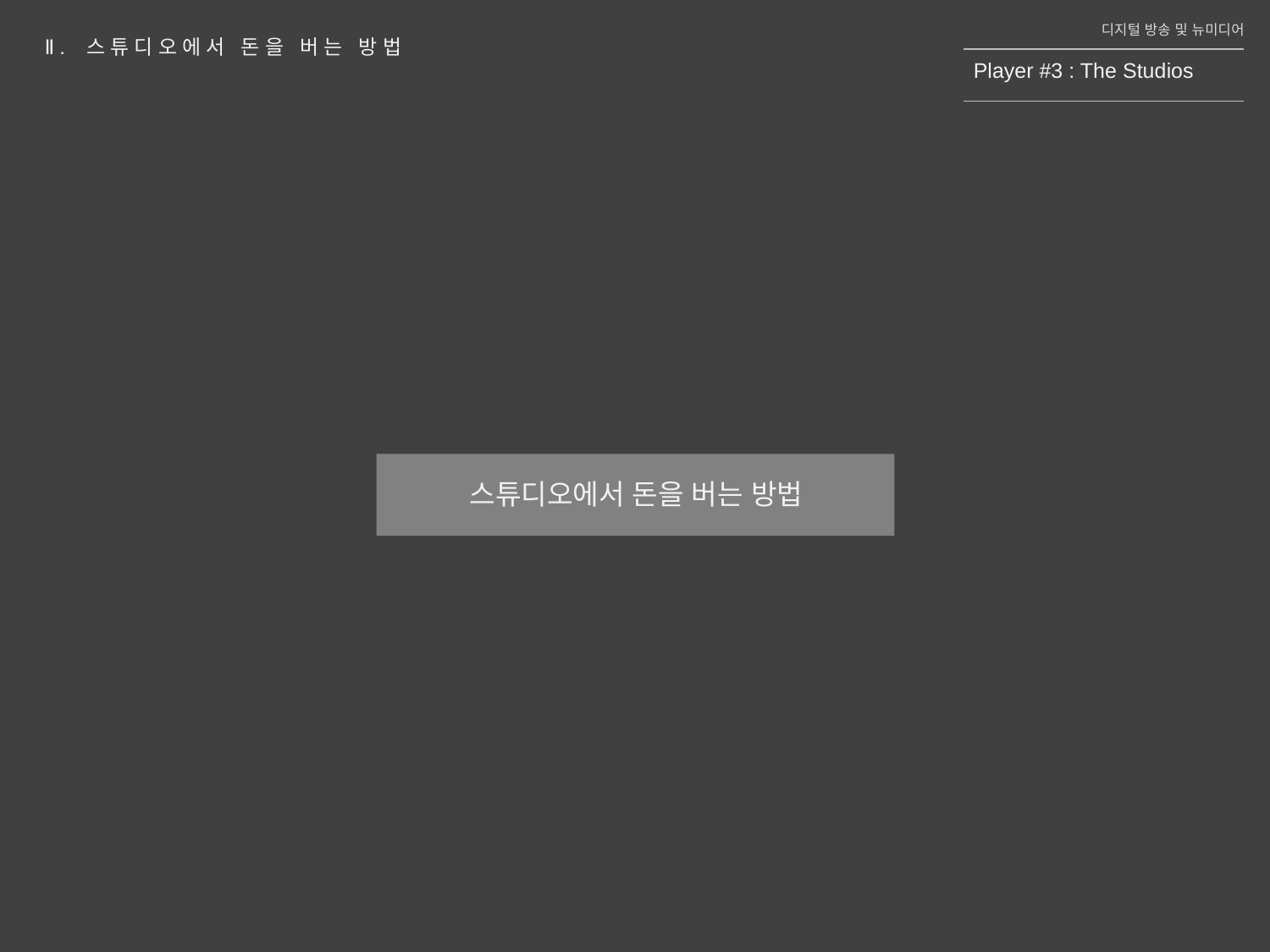

디지털 방송 및 뉴미디어
Player #3 : The Studios
Ⅱ. 스튜디오에서 돈을 버는 방법

스튜디오에서 돈을 버는 방법